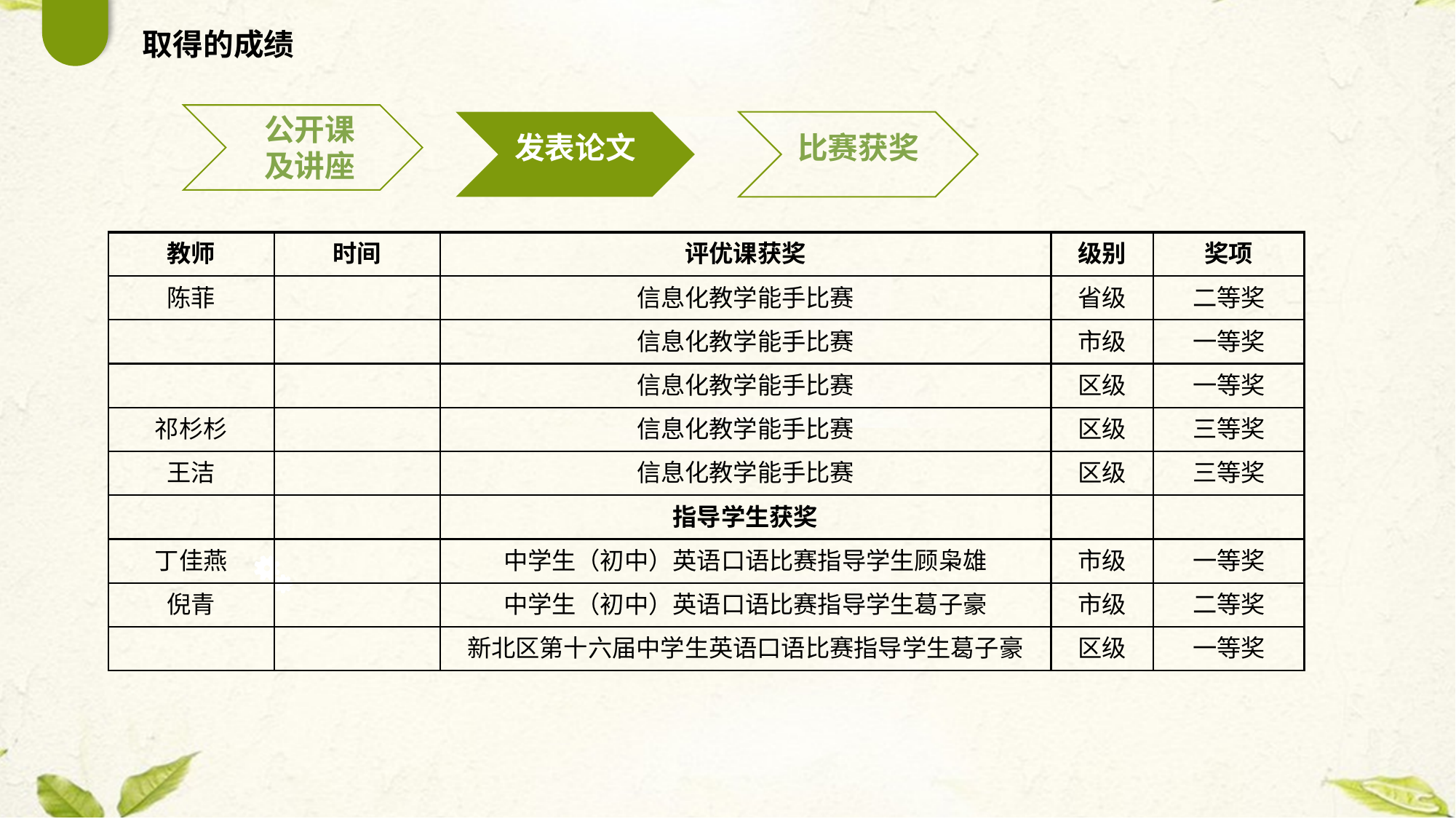

取得的成绩
公开课
及讲座

发表论文
比赛获奖
| 教师 | 时间 | 评优课获奖 | 级别 | 奖项 |
| --- | --- | --- | --- | --- |
| 陈菲 |  | 信息化教学能手比赛 | 省级 | 二等奖 |
|  |  | 信息化教学能手比赛 | 市级 | 一等奖 |
|  |  | 信息化教学能手比赛 | 区级 | 一等奖 |
| 祁杉杉 |  | 信息化教学能手比赛 | 区级 | 三等奖 |
| 王洁 |  | 信息化教学能手比赛 | 区级 | 三等奖 |
|  |  | 指导学生获奖 |  |  |
| 丁佳燕 |  | 中学生（初中）英语口语比赛指导学生顾枭雄 | 市级 | 一等奖 |
| 倪青 |  | 中学生（初中）英语口语比赛指导学生葛子豪 | 市级 | 二等奖 |
|  |  | 新北区第十六届中学生英语口语比赛指导学生葛子豪 | 区级 | 一等奖 |